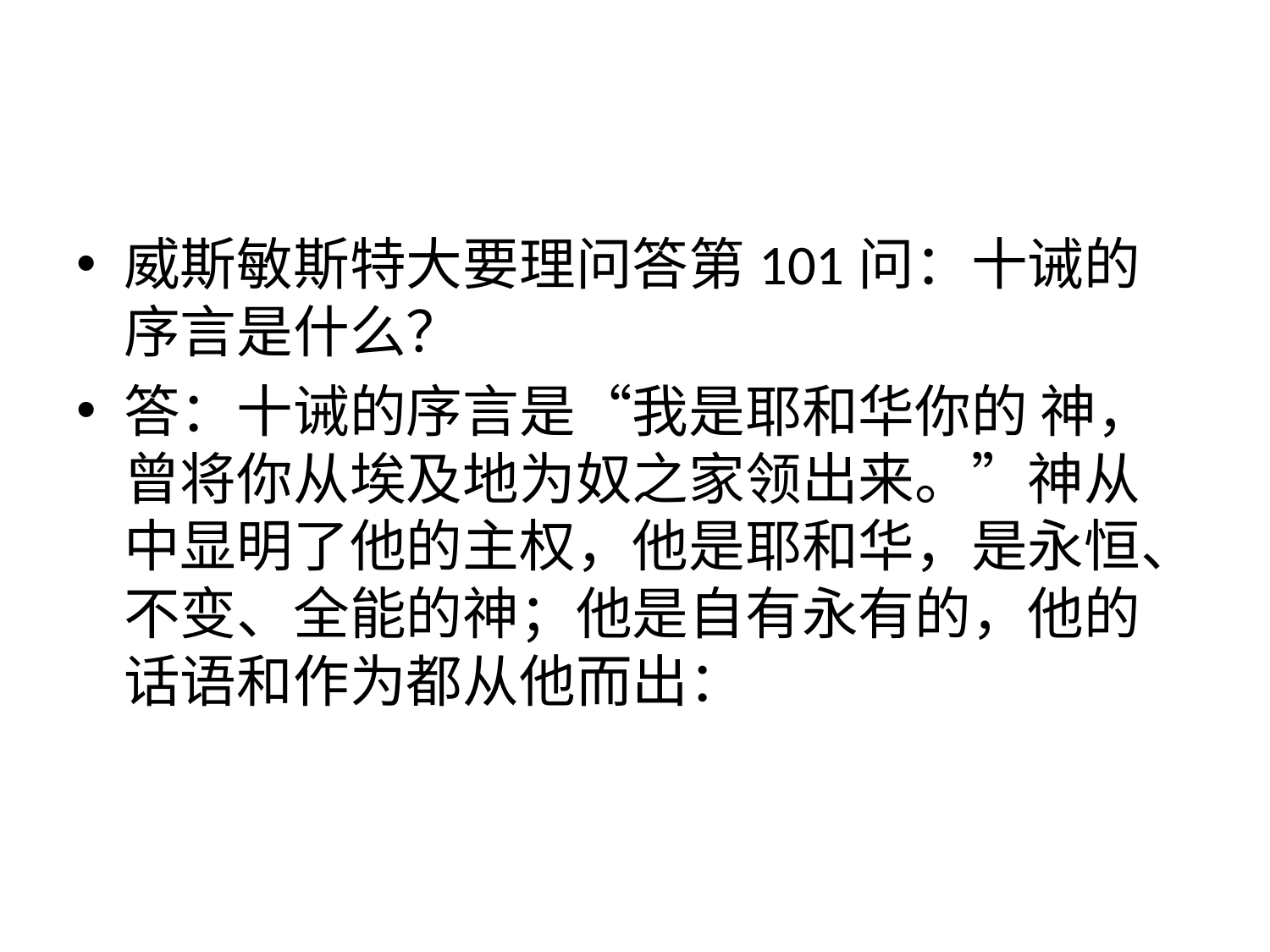

#
威斯敏斯特大要理问答第101问：十诫的序言是什么？
答：十诫的序言是“我是耶和华你的 神，曾将你从埃及地为奴之家领出来。”神从中显明了他的主权，他是耶和华，是永恒、不变、全能的神；他是自有永有的，他的话语和作为都从他而出：